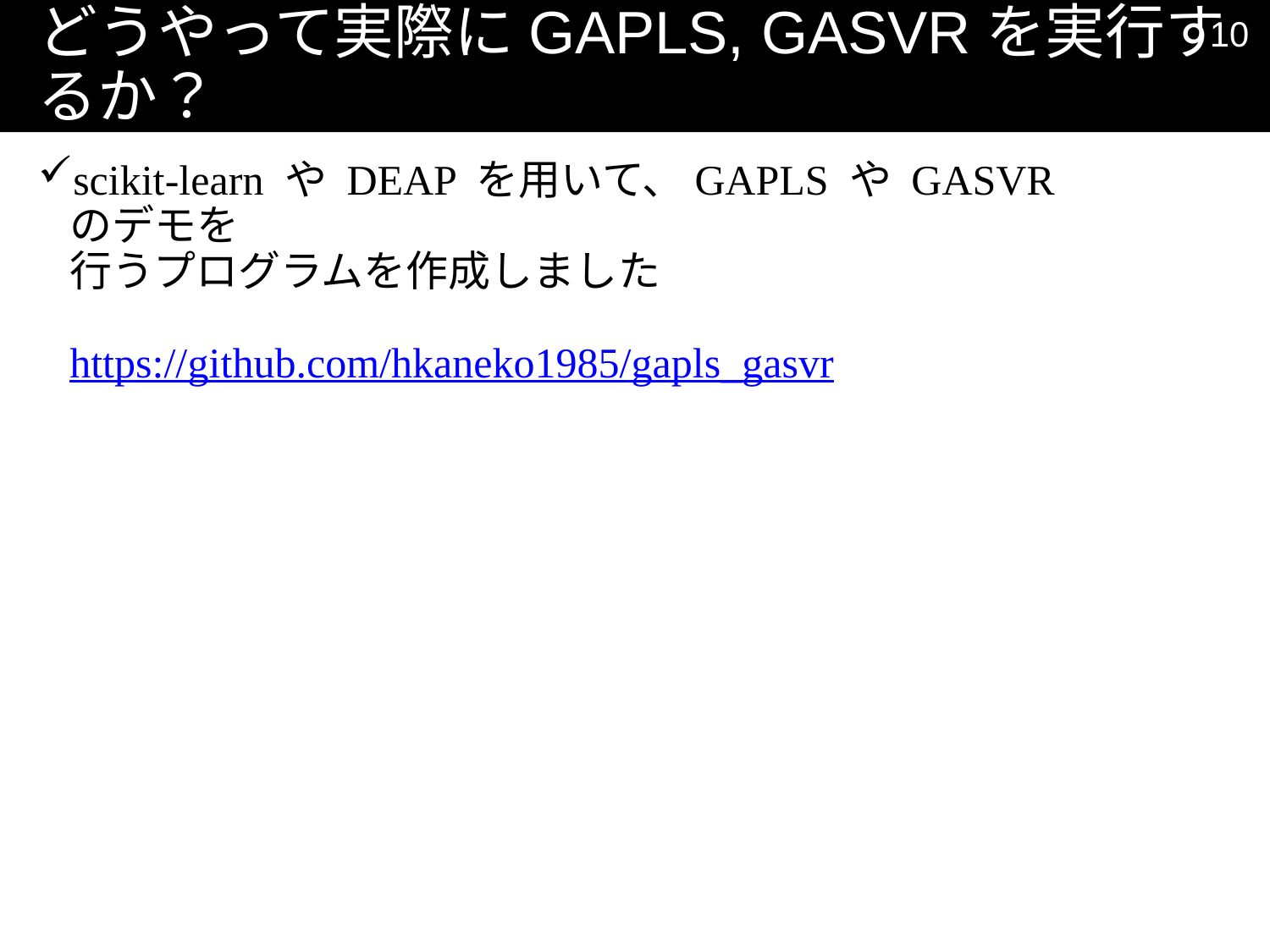

10
# どうやって実際にGAPLS, GASVRを実行するか？
scikit-learn や DEAP を用いて、GAPLS や GASVR のデモを
行うプログラムを作成しました
https://github.com/hkaneko1985/gapls_gasvr